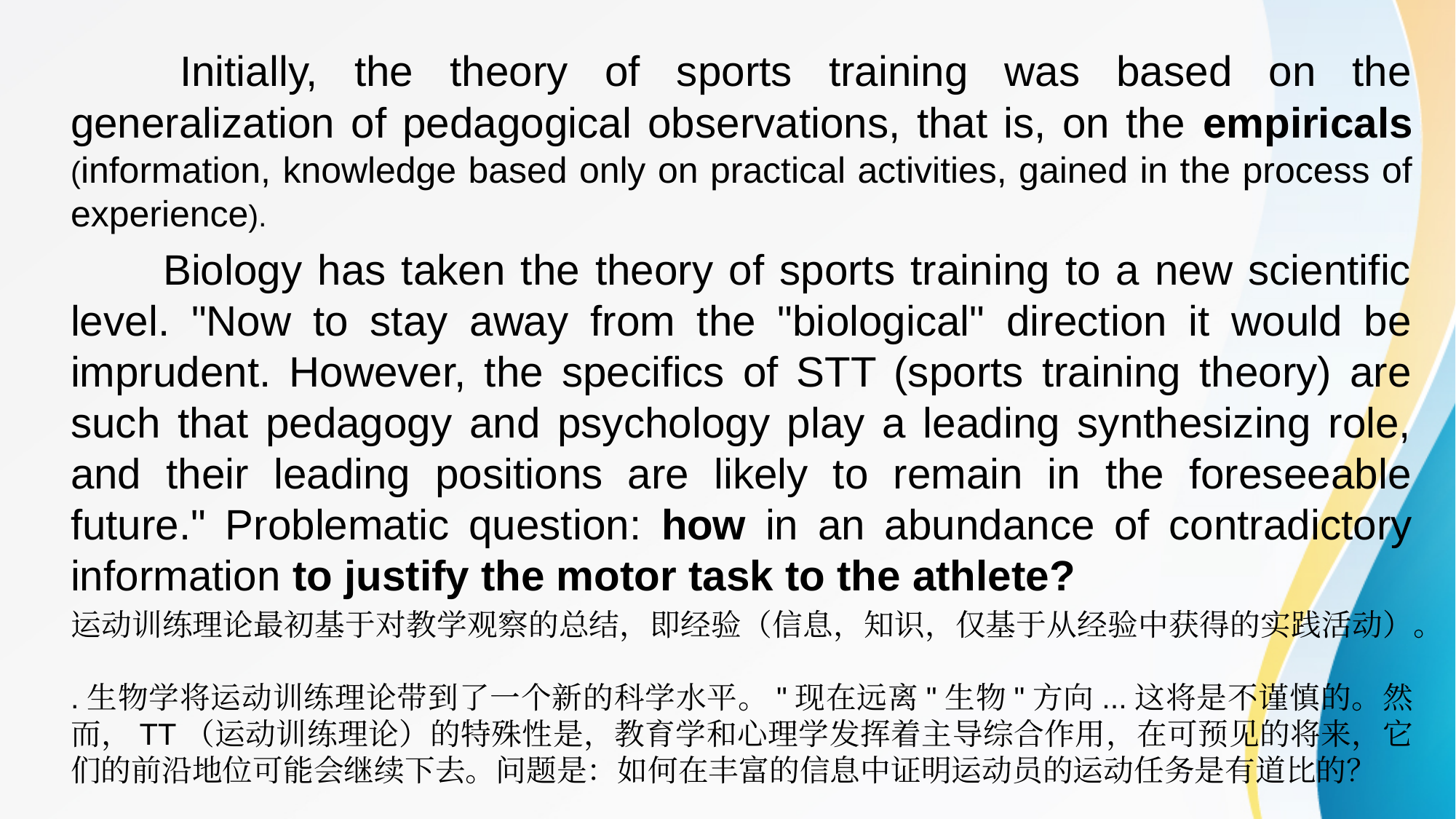

Initially, the theory of sports training was based on the generalization of pedagogical observations, that is, on the empiricals (information, knowledge based only on practical activities, gained in the process of experience).
      Biology has taken the theory of sports training to a new scientific level. "Now to stay away from the "biological" direction it would be imprudent. However, the specifics of STT (sports training theory) are such that pedagogy and psychology play a leading synthesizing role, and their leading positions are likely to remain in the foreseeable future." Problematic question: how in an abundance of contradictory information to justify the motor task to the athlete?
运动训练理论最初基于对教学观察的总结，即经验（信息，知识，仅基于从经验中获得的实践活动）。
.生物学将运动训练理论带到了一个新的科学水平。"现在远离"生物"方向...这将是不谨慎的。然而，TT（运动训练理论）的特殊性是，教育学和心理学发挥着主导综合作用，在可预见的将来，它们的前沿地位可能会继续下去。问题是：如何在丰富的信息中证明运动员的运动任务是有道比的？